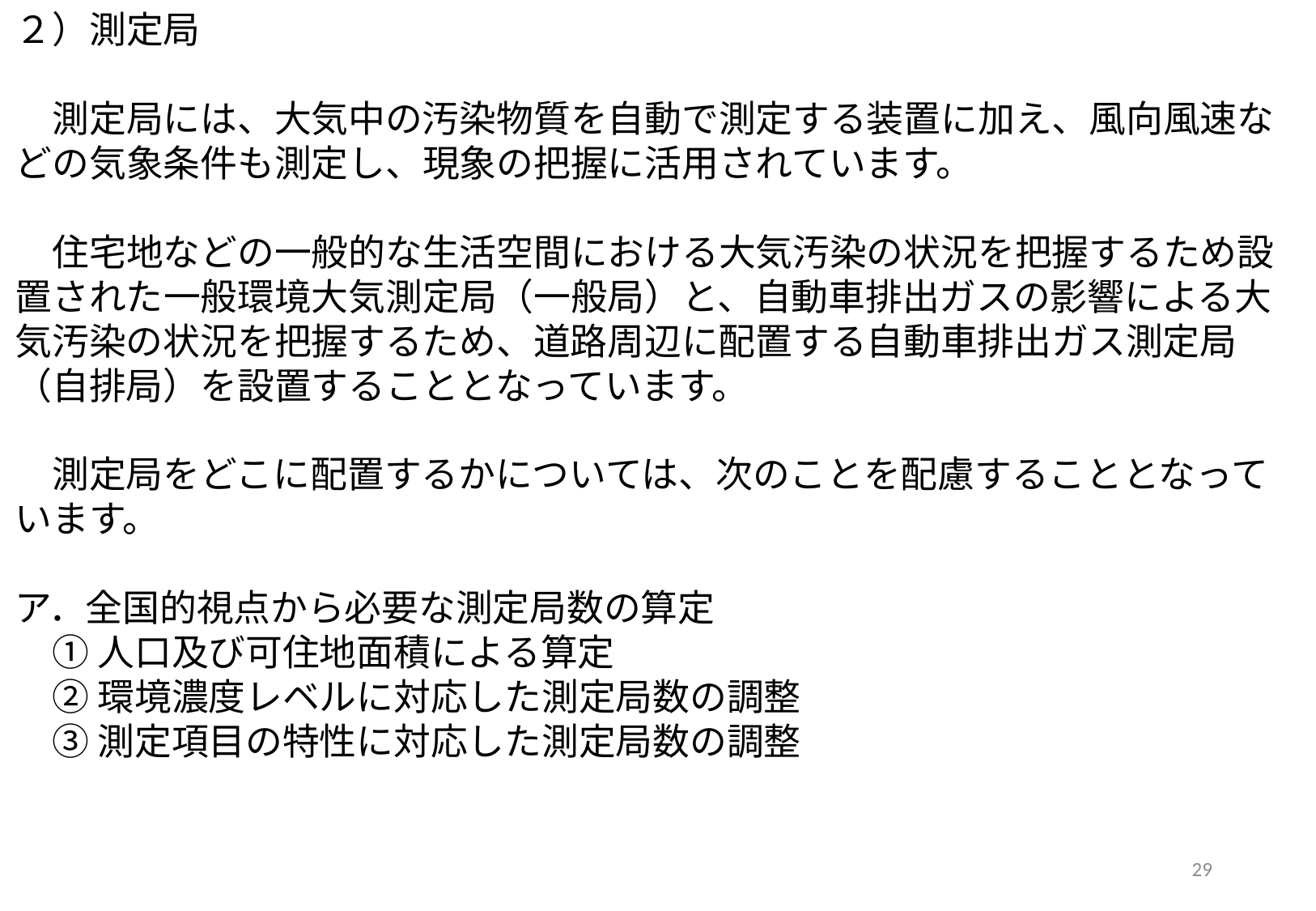

２）測定局

　測定局には、大気中の汚染物質を自動で測定する装置に加え、風向風速などの気象条件も測定し、現象の把握に活用されています。

　住宅地などの一般的な生活空間における大気汚染の状況を把握するため設置された一般環境大気測定局（一般局）と、自動車排出ガスの影響による大気汚染の状況を把握するため、道路周辺に配置する自動車排出ガス測定局（自排局）を設置することとなっています。

　測定局をどこに配置するかについては、次のことを配慮することとなっています。

ア．全国的視点から必要な測定局数の算定
　① 人口及び可住地面積による算定
　② 環境濃度レベルに対応した測定局数の調整
　③ 測定項目の特性に対応した測定局数の調整

29